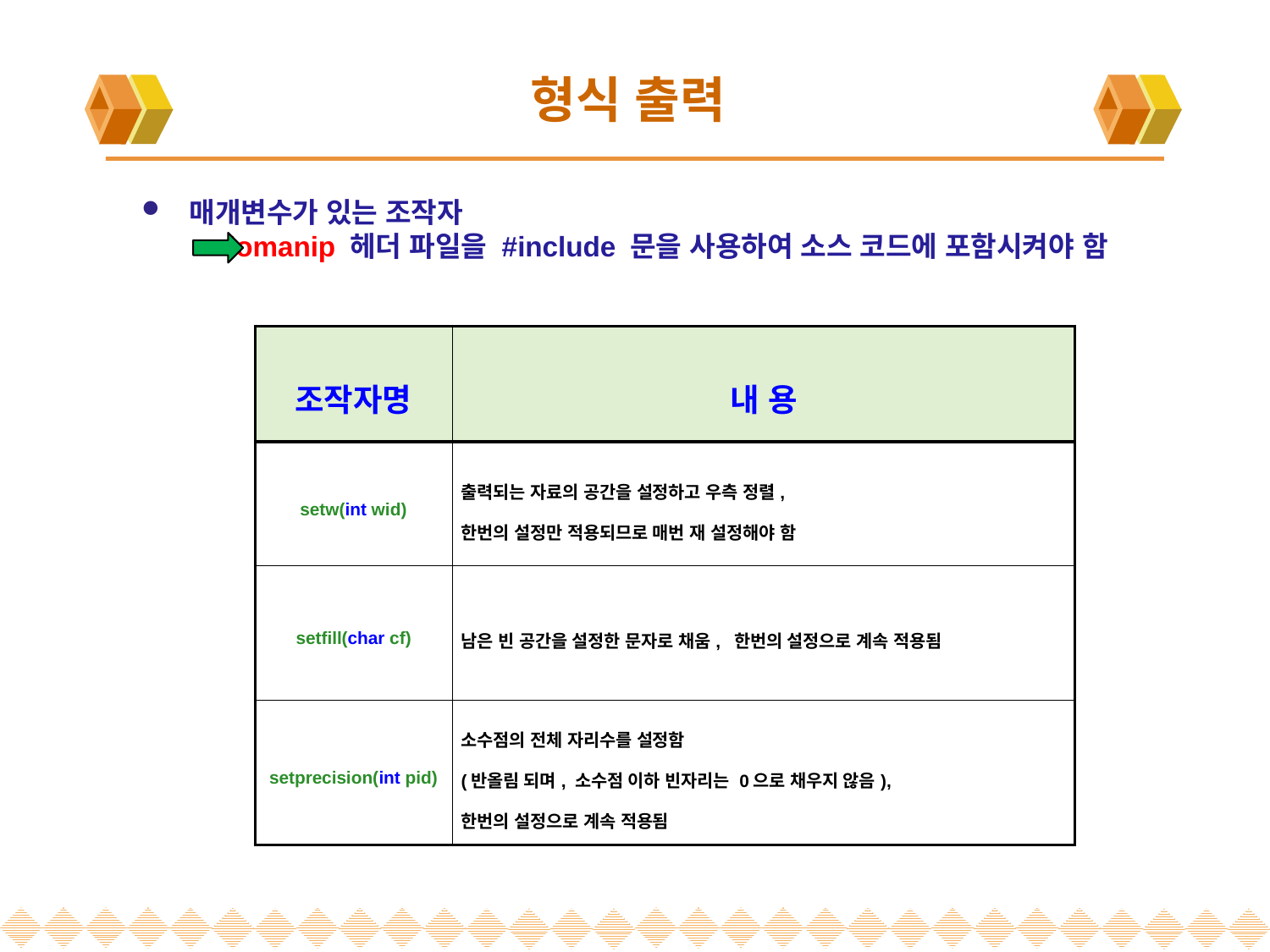

# 형식 출력
매개변수가 있는 조작자
           iomanip 헤더 파일을 #include 문을 사용하여 소스 코드에 포함시켜야 함

| 조작자명 | 내 용 |
| --- | --- |
| setw(int wid) | 출력되는 자료의 공간을 설정하고 우측 정렬, 한번의 설정만 적용되므로 매번 재 설정해야 함 |
| setfill(char cf) | 남은 빈 공간을 설정한 문자로 채움, 한번의 설정으로 계속 적용됨 |
| setprecision(int pid) | 소수점의 전체 자리수를 설정함 (반올림 되며, 소수점 이하 빈자리는 0으로 채우지 않음), 한번의 설정으로 계속 적용됨 |